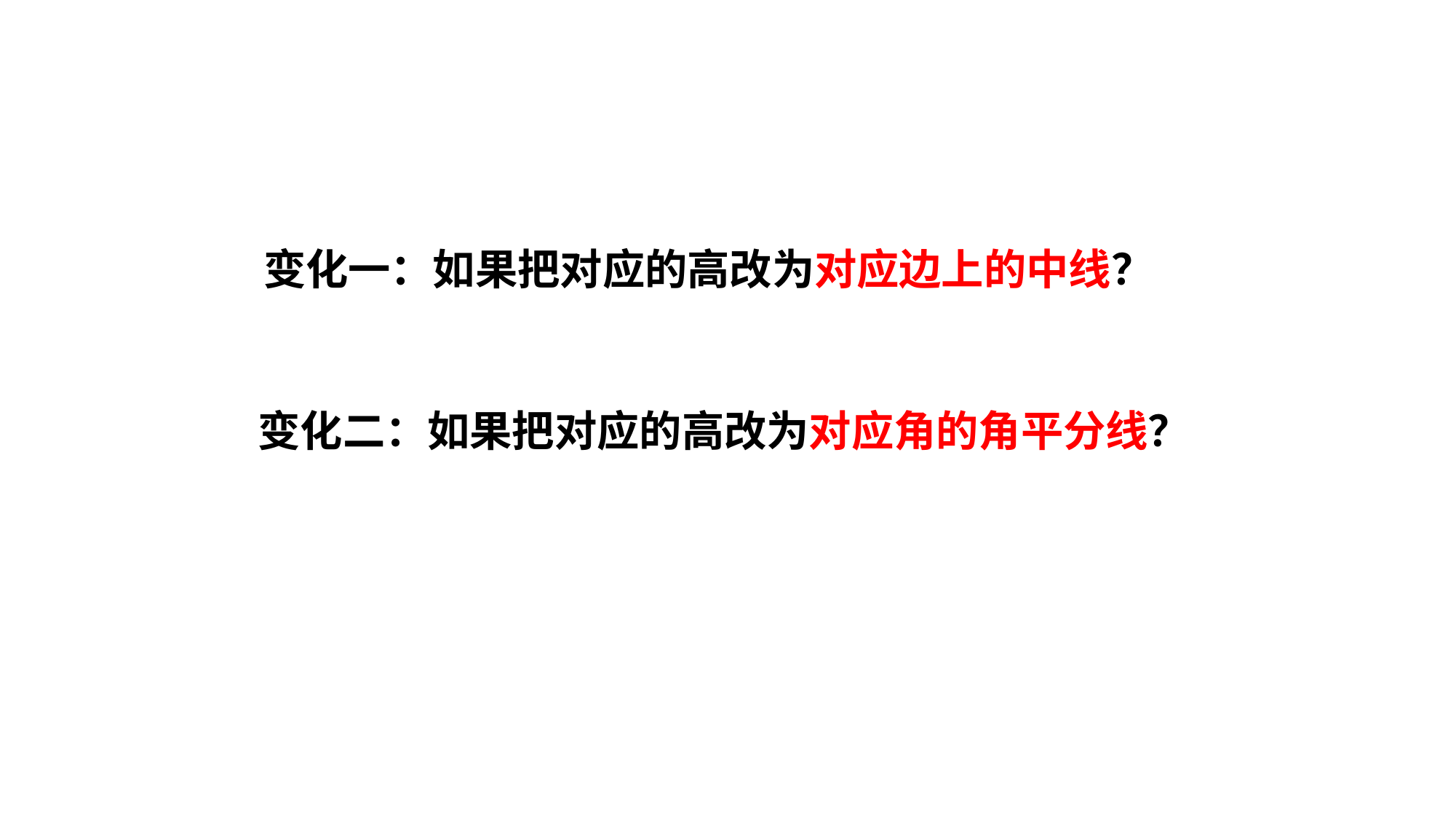

变化一：如果把对应的高改为对应边上的中线？

变化二：如果把对应的高改为对应角的角平分线？